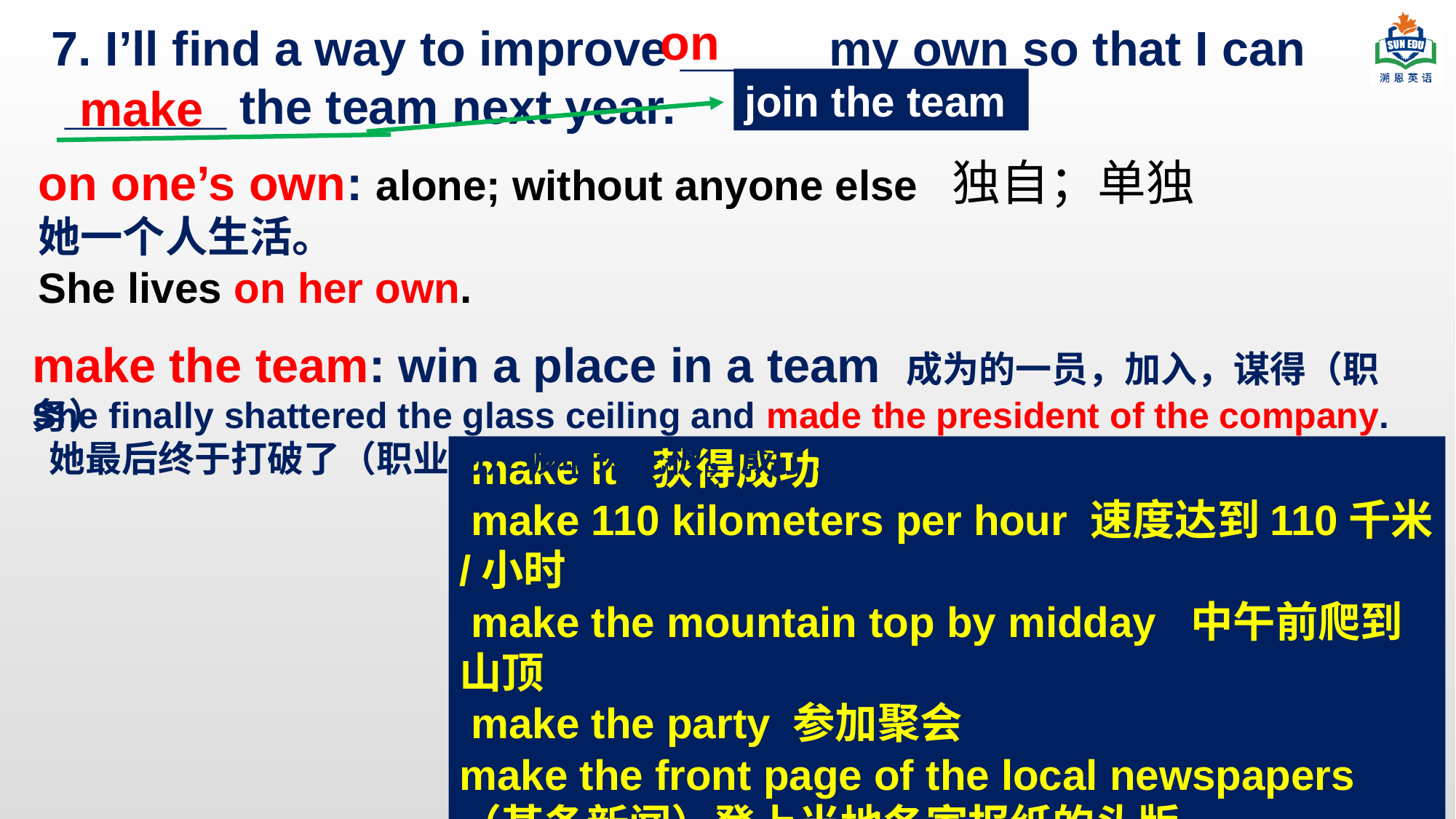

on
7. I’ll find a way to improve _____ my own so that I can
 ______ the team next year.
join the team
  make
on one’s own: alone; without anyone else  独自；单独
她一个人生活。
She lives on her own.
make the team: win a place in a team 成为的一员，加入，谋得（职务）
She finally shattered the glass ceiling and made the president of the company.
 她最后终于打破了（职业的）玻璃天花板，成了公司总裁。
 make it  获得成功
 make 110 kilometers per hour 速度达到110千米/小时
 make the mountain top by midday  中午前爬到山顶
 make the party 参加聚会
make the front page of the local newspapers
（某条新闻）登上当地各家报纸的头版
Good wine can make a meal. 酒美饭亦香。